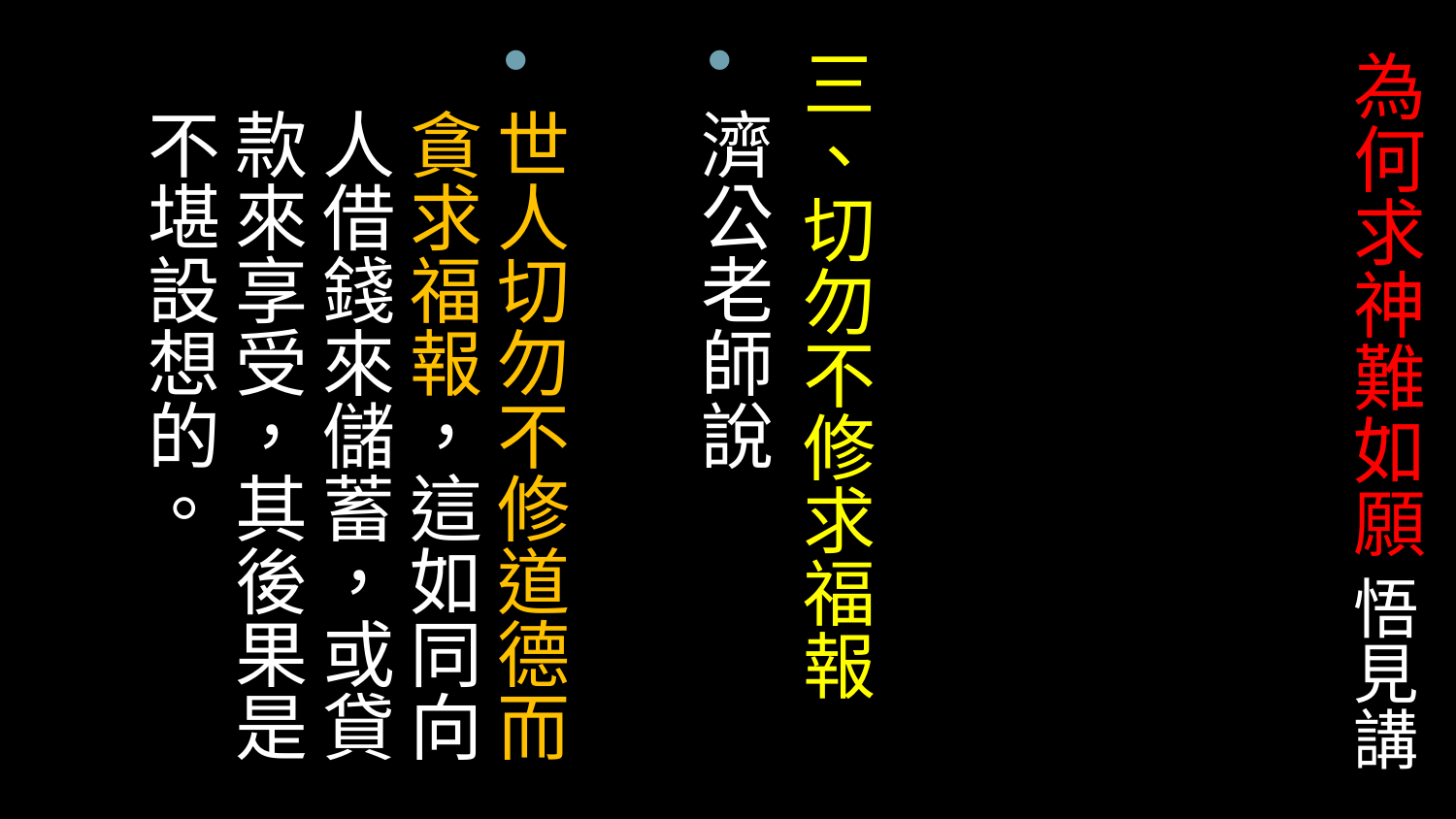

三、切勿不修求福報
濟公老師說

世人切勿不修道德而貪求福報，這如同向人借錢來儲蓄，或貸款來享受，其後果是不堪設想的。

# 為何求神難如願 悟見講